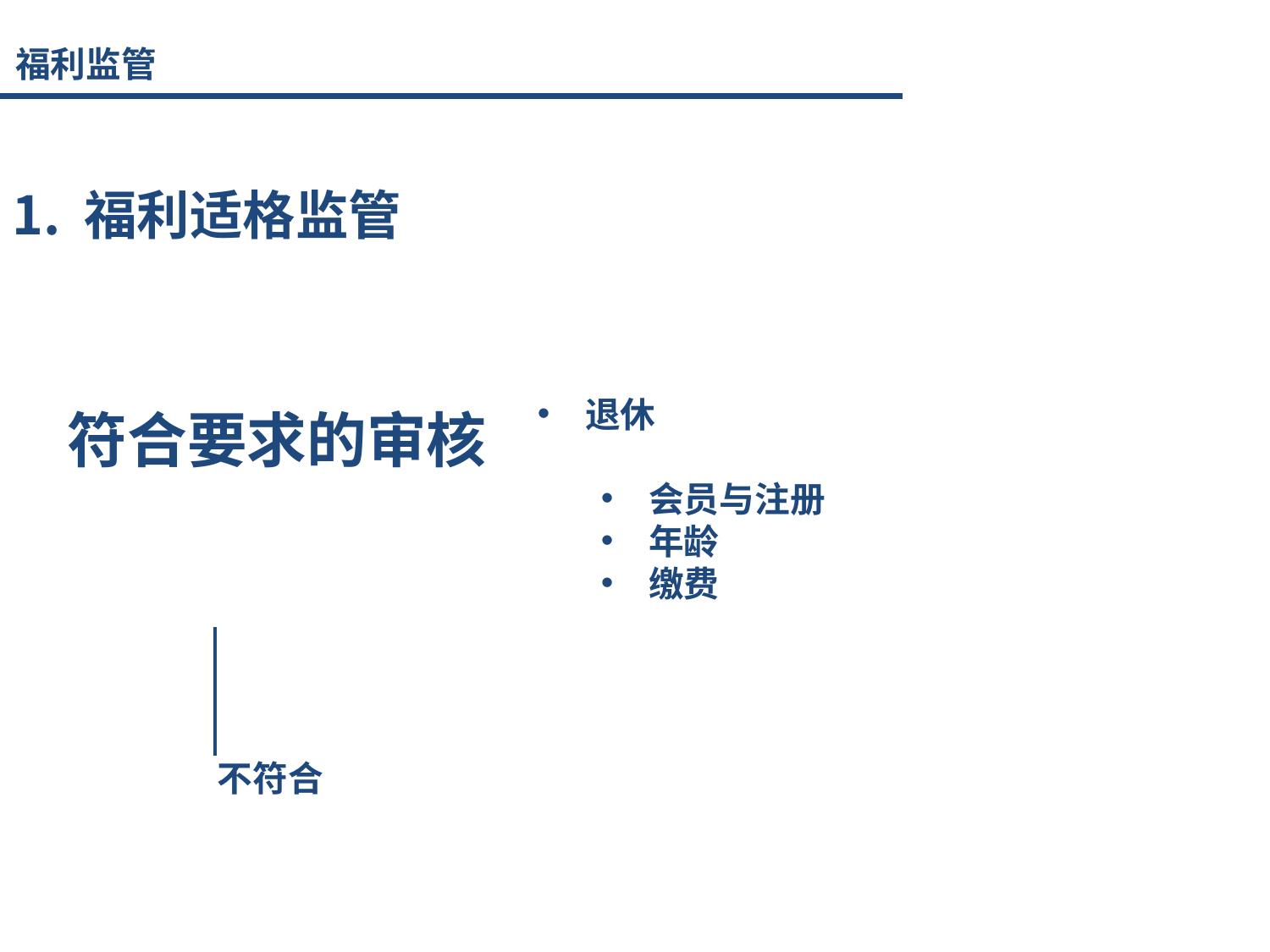

福利监管
福利适格监管

退休

会员与注册
年龄
缴费

符合要求的审核
不符合